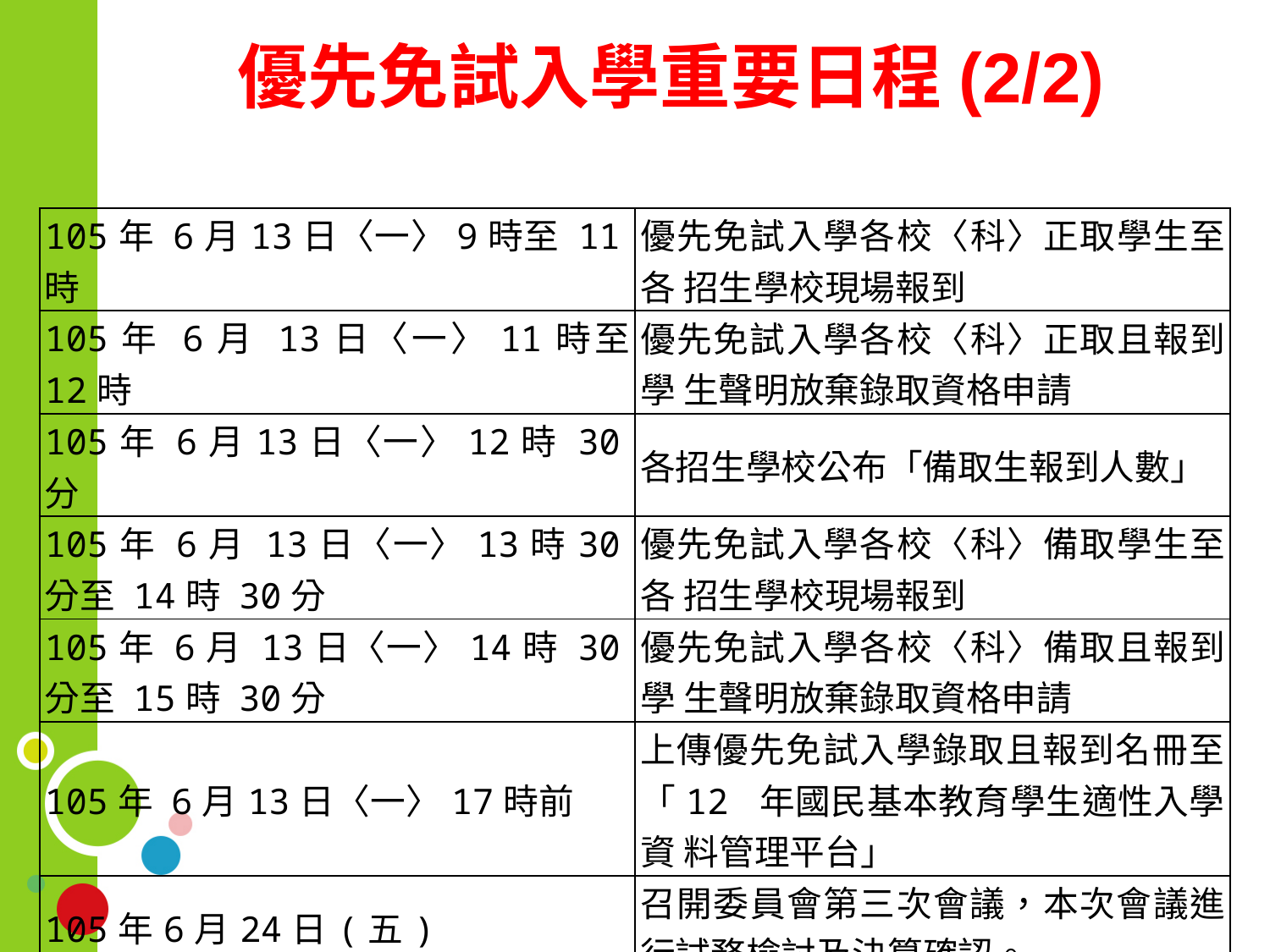

# 優先免試入學重要日程(2/2)
| 105年 6月13日〈一〉9時至 11時 | 優先免試入學各校〈科〉正取學生至各 招生學校現場報到 |
| --- | --- |
| 105年 6月 13日〈一〉11時至 12時 | 優先免試入學各校〈科〉正取且報到學 生聲明放棄錄取資格申請 |
| 105年 6月13日〈一〉12時 30分 | 各招生學校公布「備取生報到人數」 |
| 105年 6月 13日〈一〉13時30分至 14時 30分 | 優先免試入學各校〈科〉備取學生至各 招生學校現場報到 |
| 105年 6月 13日〈一〉14時 30分至 15時 30分 | 優先免試入學各校〈科〉備取且報到學 生聲明放棄錄取資格申請 |
| 105年 6月13日〈一〉17時前 | 上傳優先免試入學錄取且報到名冊至「12 年國民基本教育學生適性入學資 料管理平台」 |
| 105年6月24日(五) | 召開委員會第三次會議，本次會議進行試務檢討及決算確認。 |